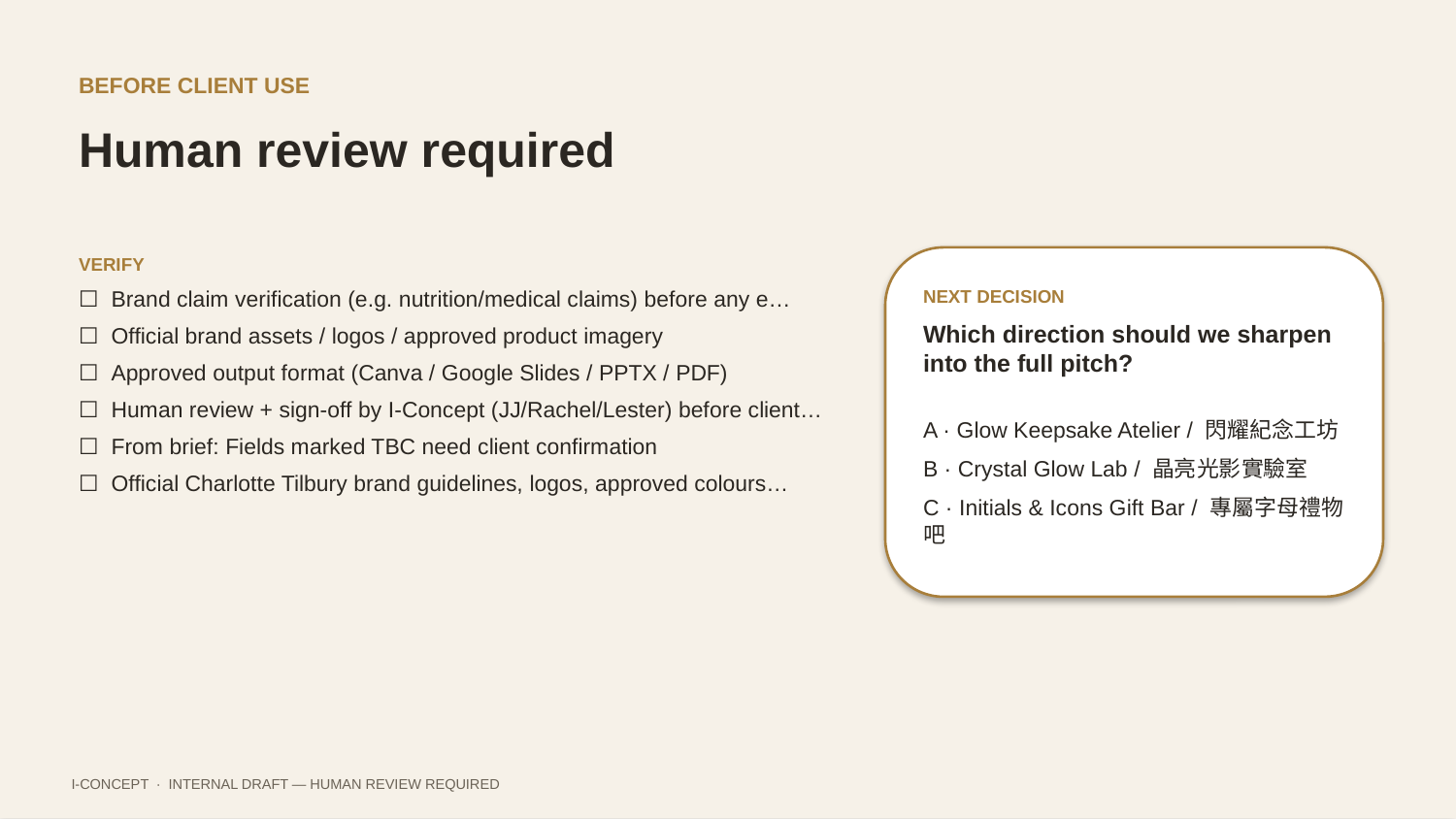

BEFORE CLIENT USE
Human review required
VERIFY
☐  Brand claim verification (e.g. nutrition/medical claims) before any e…
☐  Official brand assets / logos / approved product imagery
☐  Approved output format (Canva / Google Slides / PPTX / PDF)
☐  Human review + sign-off by I-Concept (JJ/Rachel/Lester) before client…
☐  From brief: Fields marked TBC need client confirmation
☐  Official Charlotte Tilbury brand guidelines, logos, approved colours…

NEXT DECISION
Which direction should we sharpen into the full pitch?

A · Glow Keepsake Atelier / 閃耀紀念工坊
B · Crystal Glow Lab / 晶亮光影實驗室
C · Initials & Icons Gift Bar / 專屬字母禮物吧
I-CONCEPT  ·  INTERNAL DRAFT — HUMAN REVIEW REQUIRED